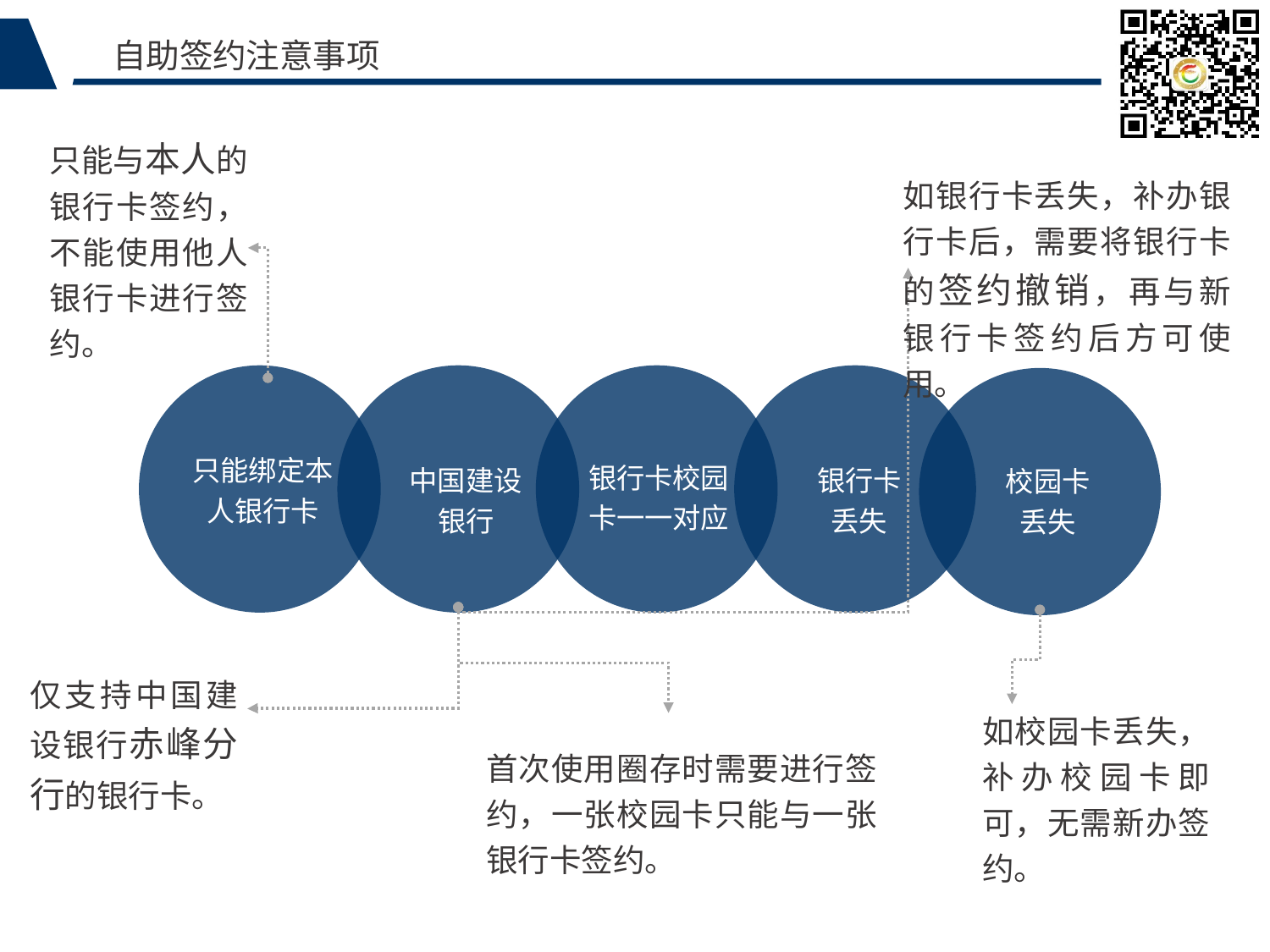

自助签约注意事项

只能与本人的银行卡签约，不能使用他人银行卡进行签约。
如银行卡丢失，补办银行卡后，需要将银行卡的签约撤销，再与新银行卡签约后方可使用。

只能绑定本人银行卡
银行卡校园卡一一对应
中国建设
银行
银行卡
丢失
校园卡
丢失
仅支持中国建设银行赤峰分行的银行卡。
如校园卡丢失，补办校园卡即可，无需新办签约。
首次使用圈存时需要进行签约，一张校园卡只能与一张银行卡签约。